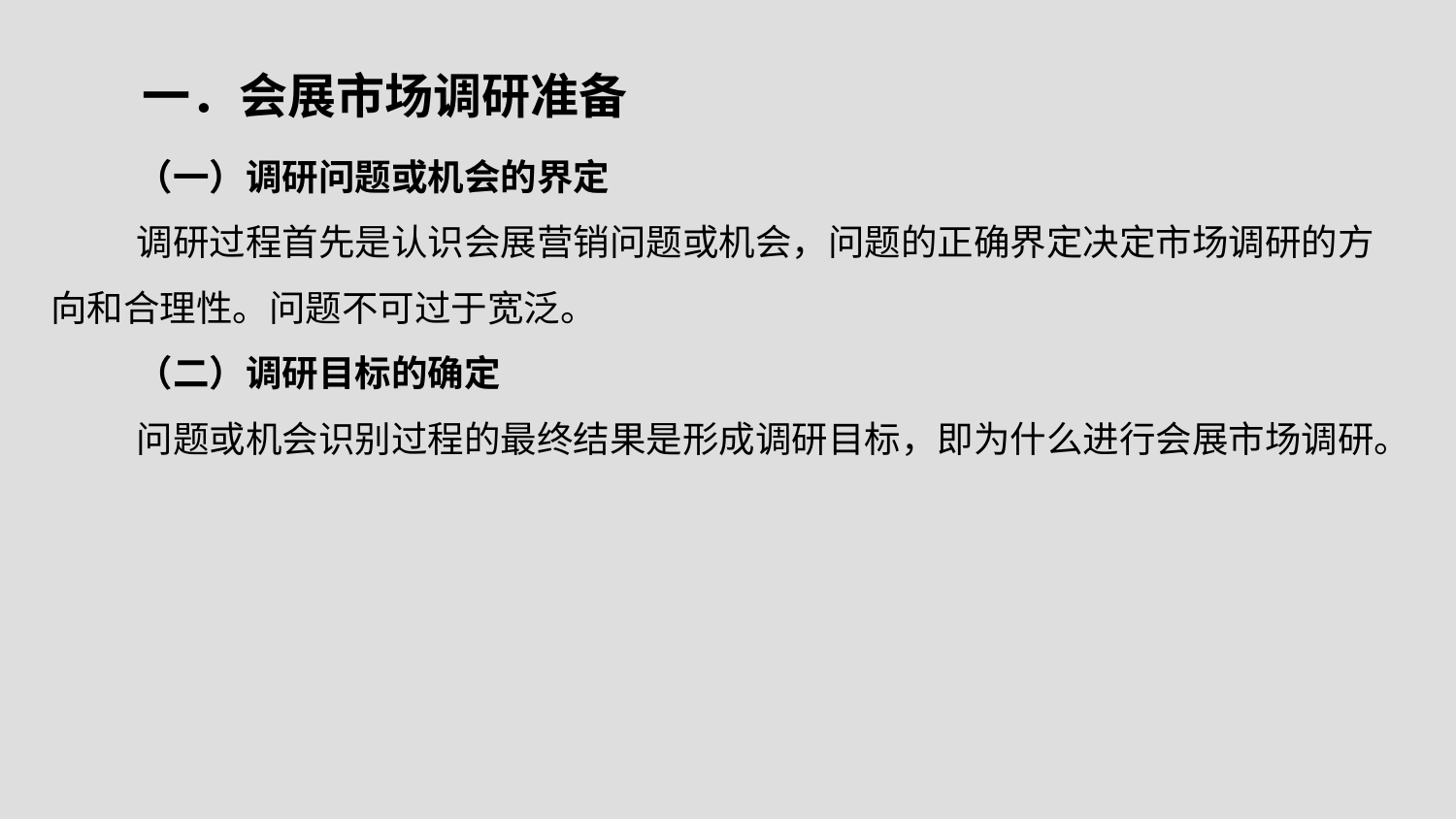

# 一．会展市场调研准备
（一）调研问题或机会的界定
调研过程首先是认识会展营销问题或机会，问题的正确界定决定市场调研的方向和合理性。问题不可过于宽泛。
（二）调研目标的确定
问题或机会识别过程的最终结果是形成调研目标，即为什么进行会展市场调研。